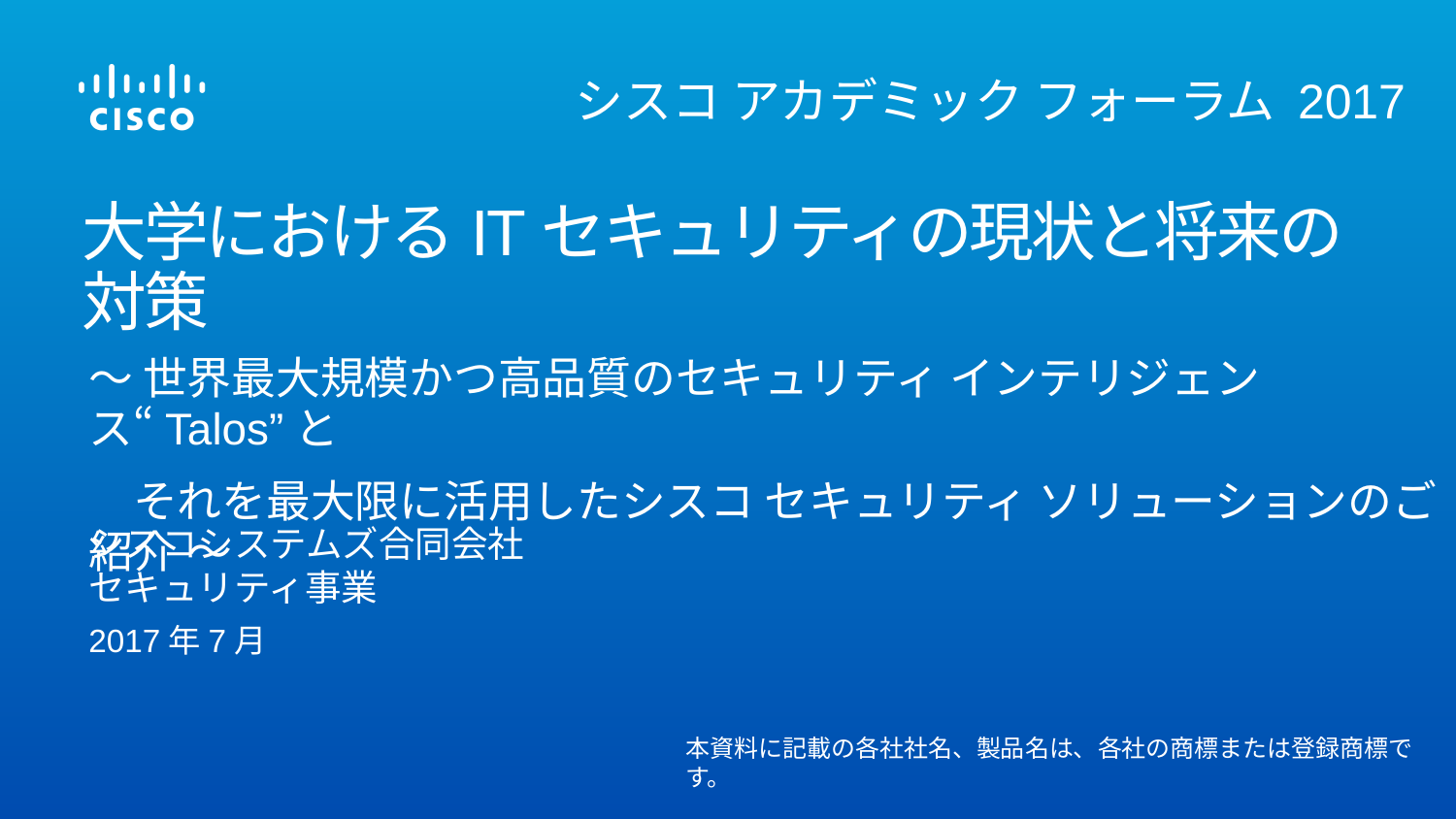

シスコ アカデミック フォーラム 2017
# 大学におけるITセキュリティの現状と将来の対策
～ 世界最大規模かつ高品質のセキュリティ インテリジェンス“Talos”と
　それを最大限に活用したシスコ セキュリティ ソリューションのご紹介 ～
シスコシステムズ合同会社
セキュリティ事業
2017年7月
本資料に記載の各社社名、製品名は、各社の商標または登録商標です。